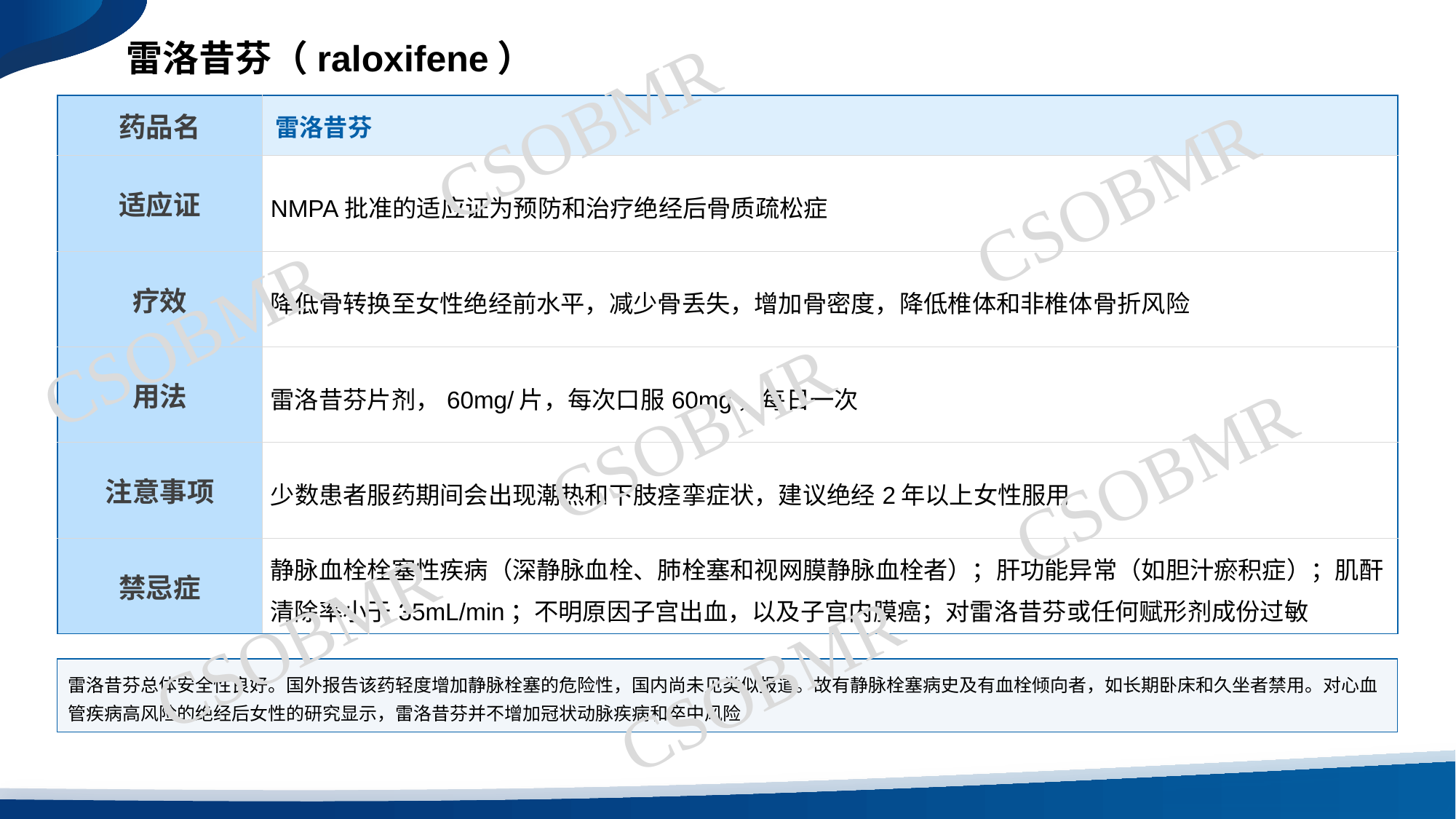

雷洛昔芬（raloxifene）
CSOBMR
| 药品名 | 雷洛昔芬 |
| --- | --- |
| 适应证 | NMPA批准的适应证为预防和治疗绝经后骨质疏松症 |
| 疗效 | 降低骨转换至女性绝经前水平，减少骨丢失，增加骨密度，降低椎体和非椎体骨折风险 |
| 用法 | 雷洛昔芬片剂，60mg/片，每次口服60mg，每日一次 |
| 注意事项 | 少数患者服药期间会出现潮热和下肢痉挛症状，建议绝经2年以上女性服用 |
| 禁忌症 | 静脉血栓栓塞性疾病（深静脉血栓、肺栓塞和视网膜静脉血栓者）；肝功能异常（如胆汁瘀积症）；肌酐清除率小于35mL/min；不明原因子宫出血，以及子宫内膜癌；对雷洛昔芬或任何赋形剂成份过敏 |
CSOBMR
CSOBMR
CSOBMR
CSOBMR
CSOBMR
CSOBMR
雷洛昔芬总体安全性良好。国外报告该药轻度增加静脉栓塞的危险性，国内尚未见类似报道。故有静脉栓塞病史及有血栓倾向者，如长期卧床和久坐者禁用。对心血管疾病高风险的绝经后女性的研究显示，雷洛昔芬并不增加冠状动脉疾病和卒中风险